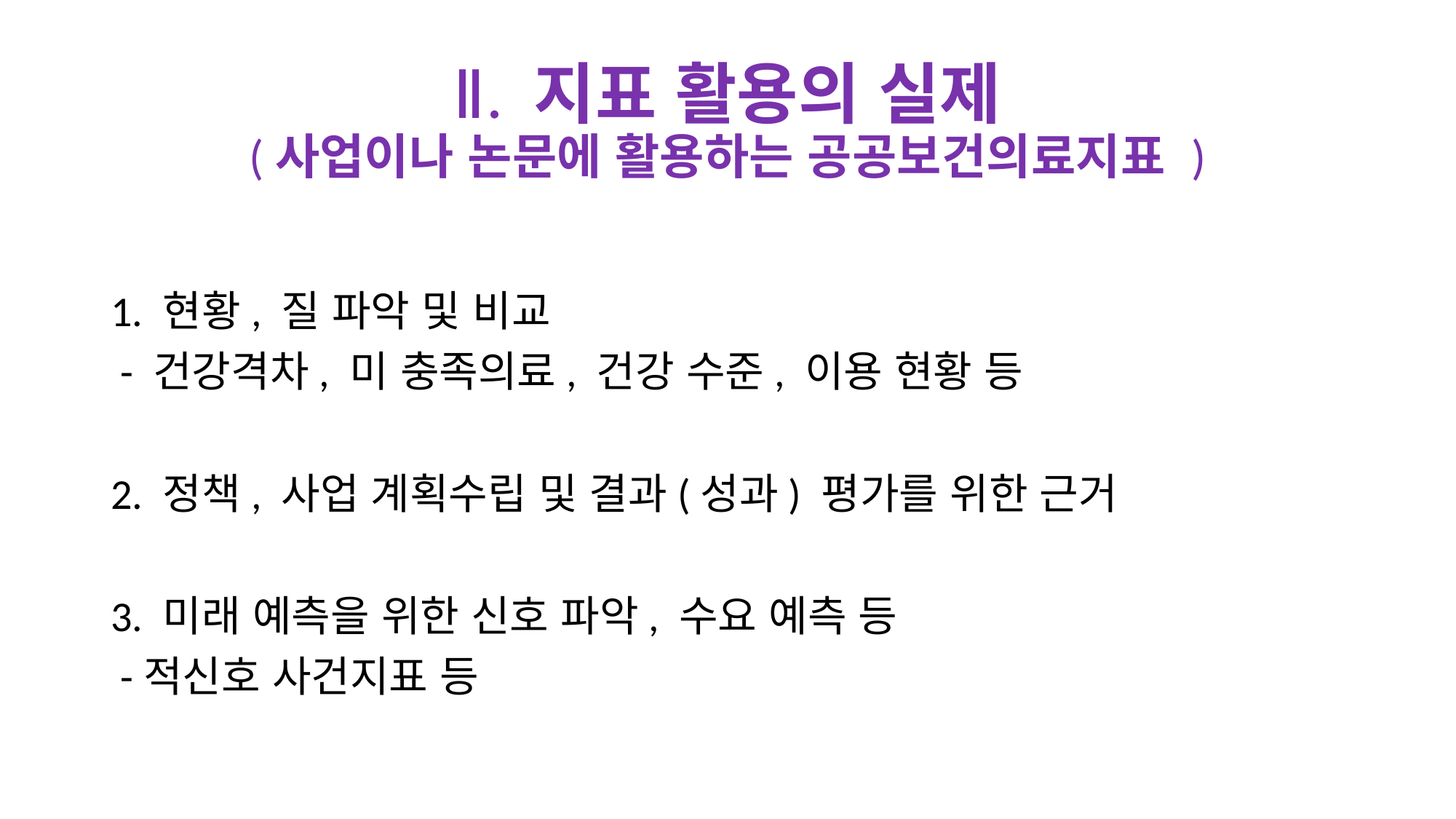

# Ⅱ. 지표 활용의 실제 (사업이나 논문에 활용하는 공공보건의료지표 )

1. 현황, 질 파악 및 비교
 - 건강격차, 미 충족의료, 건강 수준, 이용 현황 등

2. 정책, 사업 계획수립 및 결과(성과) 평가를 위한 근거

3. 미래 예측을 위한 신호 파악, 수요 예측 등
 -적신호 사건지표 등